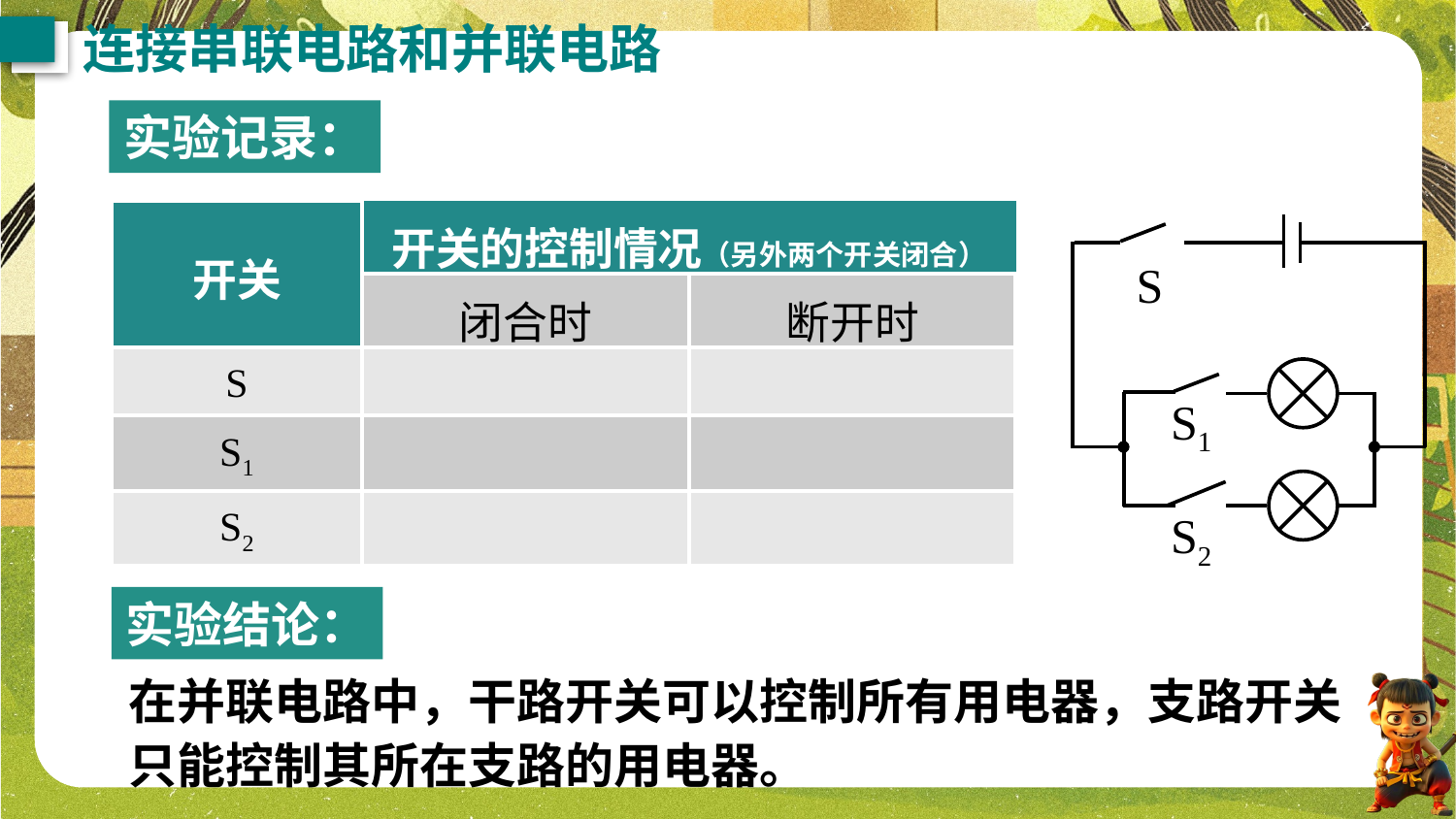

连接串联电路和并联电路

实验记录：
| 开关 | 开关的控制情况（另外两个开关闭合） |  |
| --- | --- | --- |
|  | 闭合时 | 断开时 |
| S |  |  |
| S1 |  |  |
| S2 |  |  |

S
S1
S2
实验结论：
在并联电路中，干路开关可以控制所有用电器，支路开关
只能控制其所在支路的用电器。